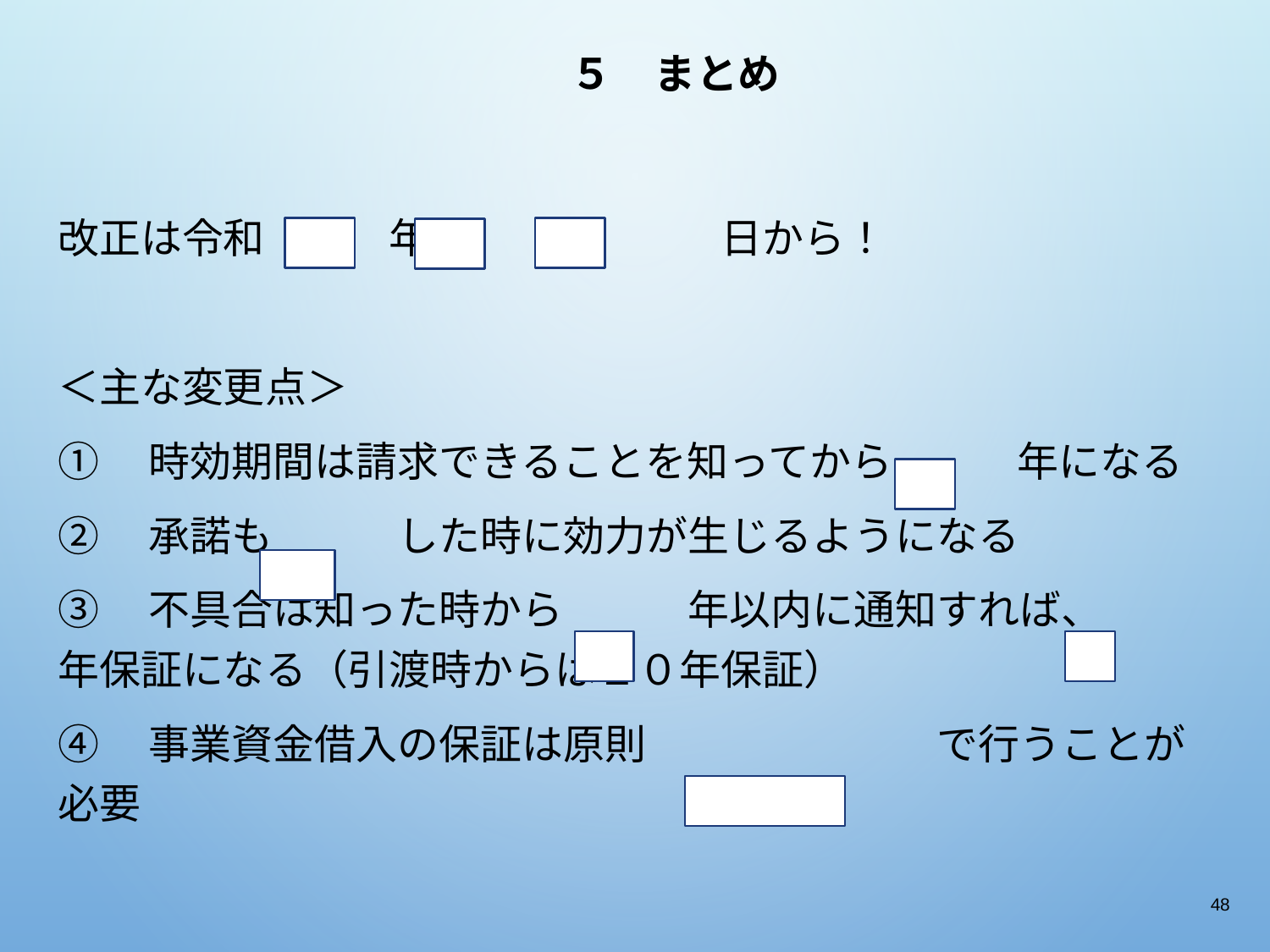

# ５　まとめ
改正は令和　　　年　　　月　　　日から！

＜主な変更点＞
①　時効期間は請求できることを知ってから　　　年になる
②　承諾も　　　した時に効力が生じるようになる
③　不具合は知った時から　　　年以内に通知すれば、　　年保証になる（引渡時からは１０年保証）
④　事業資金借入の保証は原則　　　　　　　で行うことが必要

48